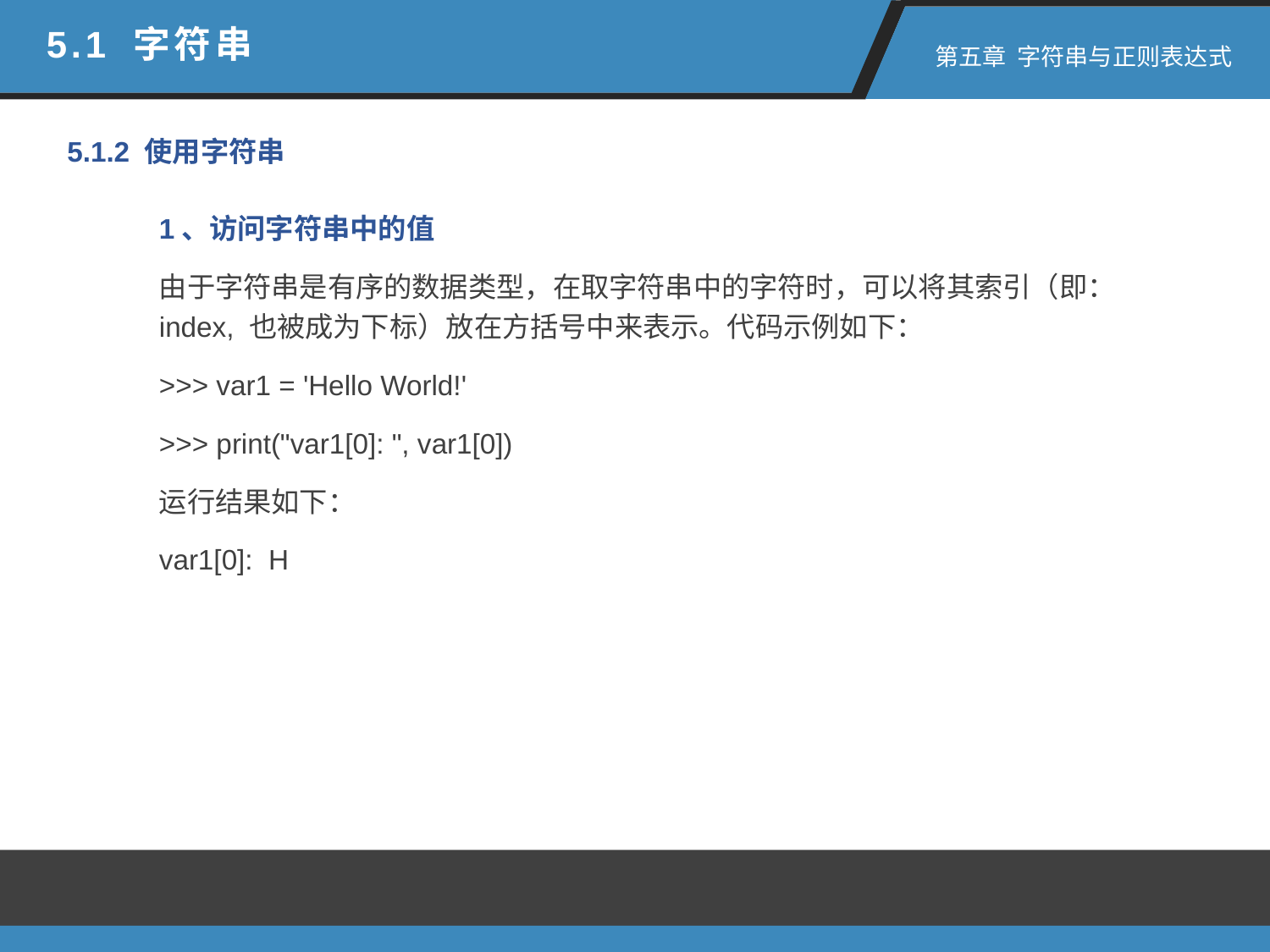

5.1 字符串
  第五章  字符串与正则表达式
5.1.2 使用字符串
1、访问字符串中的值
由于字符串是有序的数据类型，在取字符串中的字符时，可以将其索引（即：index, 也被成为下标）放在方括号中来表示。代码示例如下：
>>> var1 = 'Hello World!'
>>> print("var1[0]: ", var1[0])
运行结果如下：
var1[0]:  H